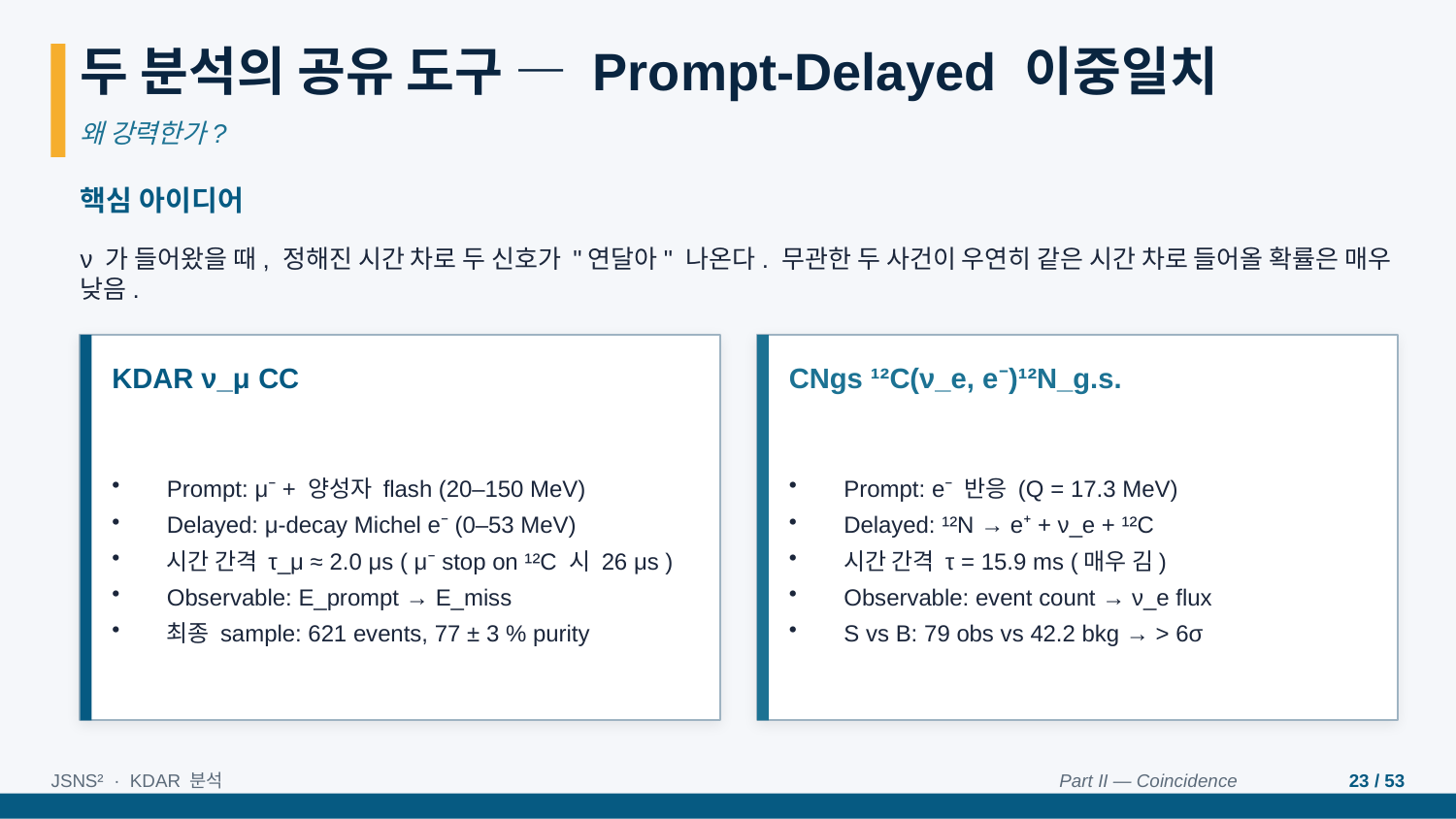

두 분석의 공유 도구 — Prompt-Delayed 이중일치

왜 강력한가?
핵심 아이디어
ν 가 들어왔을 때, 정해진 시간 차로 두 신호가 "연달아" 나온다. 무관한 두 사건이 우연히 같은 시간 차로 들어올 확률은 매우 낮음.

KDAR ν_μ CC
CNgs ¹²C(ν_e, e⁻)¹²N_g.s.
Prompt: μ⁻ + 양성자 flash (20–150 MeV)
Delayed: μ-decay Michel e⁻ (0–53 MeV)
시간 간격 τ_μ ≈ 2.0 μs ( μ⁻ stop on ¹²C 시 26 μs )
Observable: E_prompt → E_miss
최종 sample: 621 events, 77 ± 3 % purity
Prompt: e⁻ 반응 (Q = 17.3 MeV)
Delayed: ¹²N → e⁺ + ν_e + ¹²C
시간 간격 τ = 15.9 ms (매우 김)
Observable: event count → ν_e flux
S vs B: 79 obs vs 42.2 bkg → > 6σ
JSNS²  ·  KDAR 분석
Part II — Coincidence
23 / 53